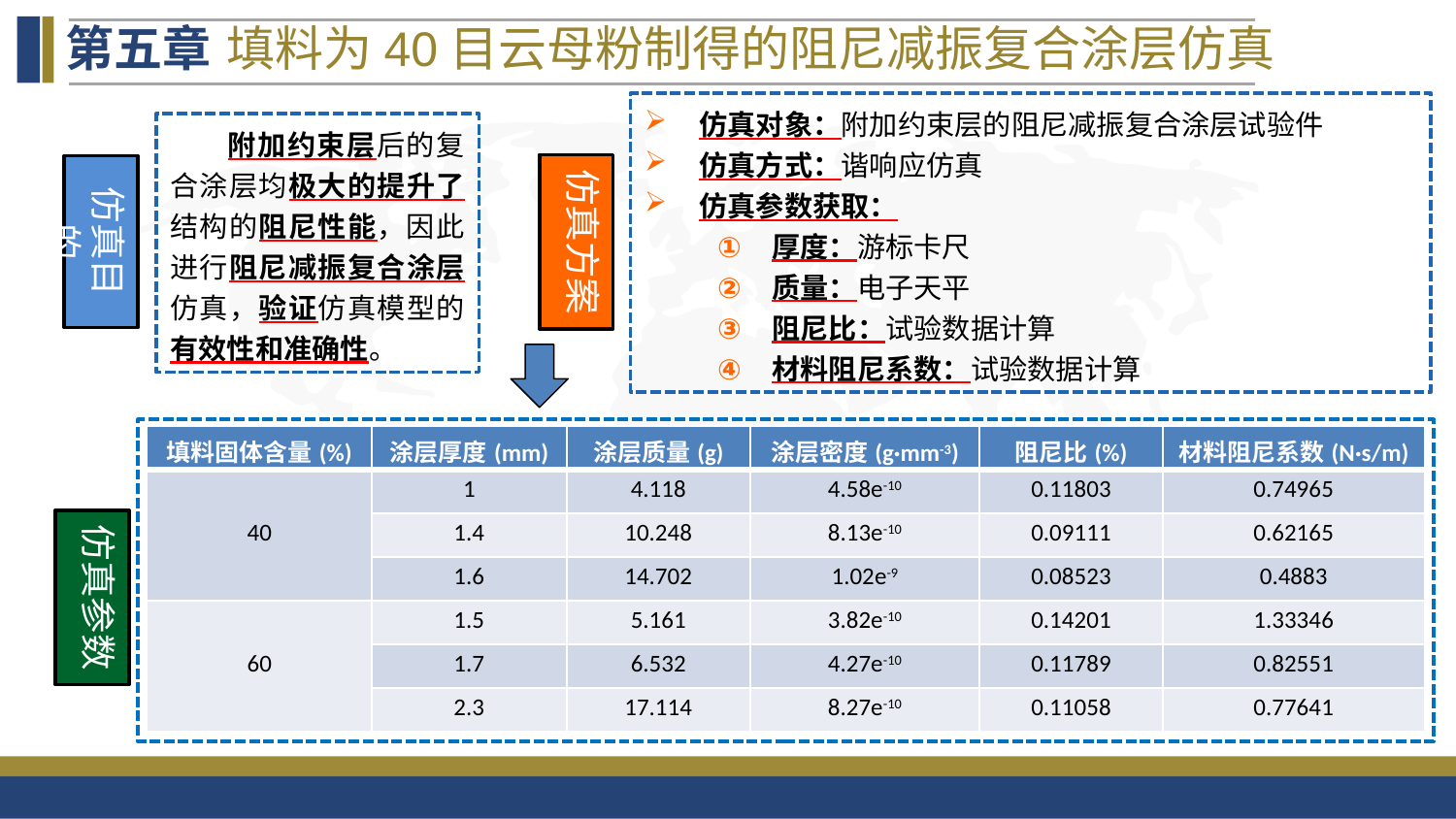

第五章
填料为40目云母粉制得的阻尼减振复合涂层仿真
仿真对象：附加约束层的阻尼减振复合涂层试验件
仿真方式：谐响应仿真
仿真参数获取：
厚度：游标卡尺
质量：电子天平
阻尼比：试验数据计算
材料阻尼系数：试验数据计算
仿真方案
附加约束层后的复合涂层均极大的提升了结构的阻尼性能，因此进行阻尼减振复合涂层仿真，验证仿真模型的有效性和准确性。
仿真目的

| 填料固体含量(%) | 涂层厚度(mm) | 涂层质量(g) | 涂层密度(g·mm-3) | 阻尼比(%) | 材料阻尼系数(N·s/m) |
| --- | --- | --- | --- | --- | --- |
| 40 | 1 | 4.118 | 4.58e-10 | 0.11803 | 0.74965 |
| 40 | 1.4 | 10.248 | 8.13e-10 | 0.09111 | 0.62165 |
|  | 1.6 | 14.702 | 1.02e-9 | 0.08523 | 0.4883 |
| 60 | 1.5 | 5.161 | 3.82e-10 | 0.14201 | 1.33346 |
|  | 1.7 | 6.532 | 4.27e-10 | 0.11789 | 0.82551 |
|  | 2.3 | 17.114 | 8.27e-10 | 0.11058 | 0.77641 |
仿真参数